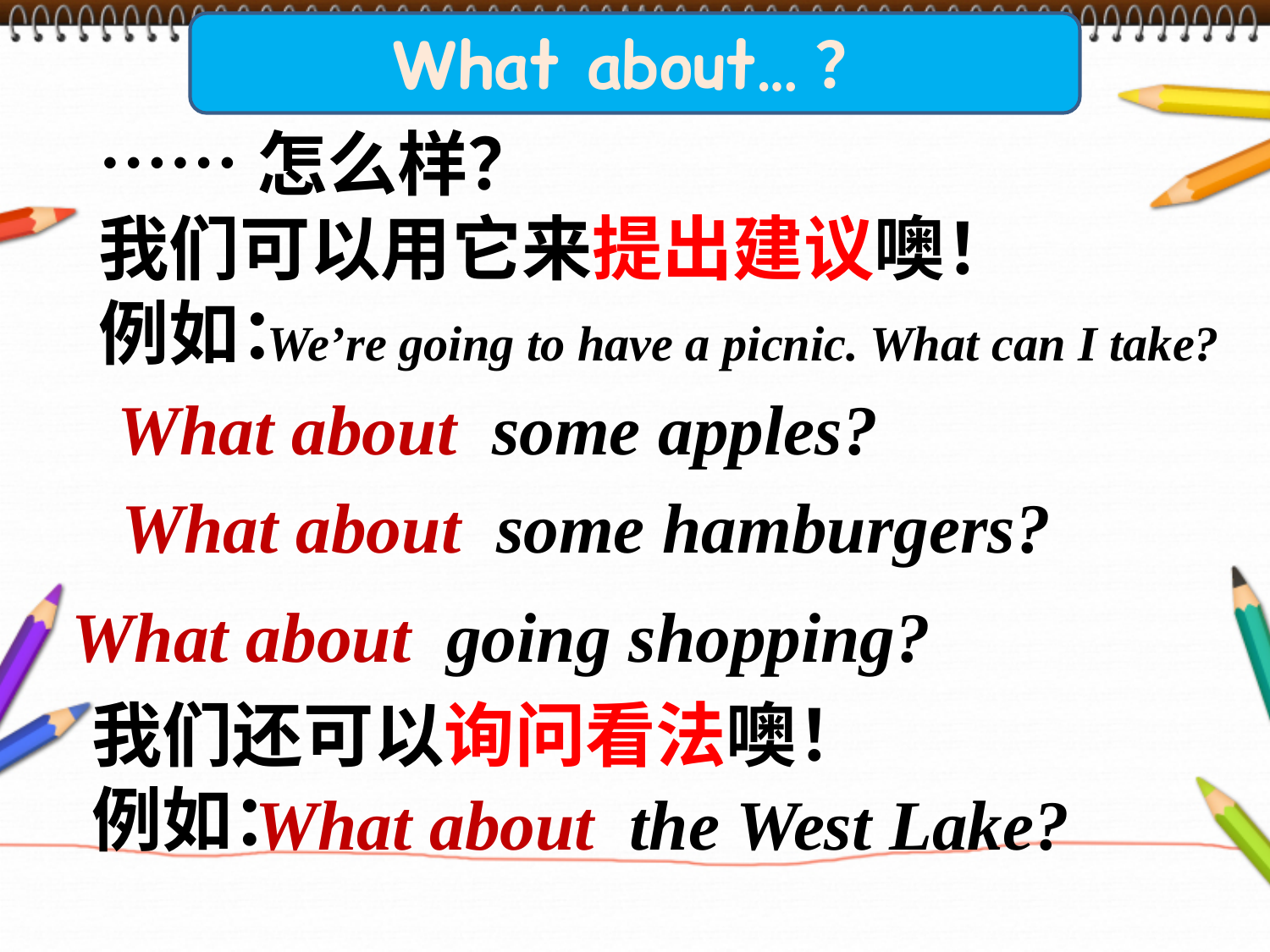

What about…？
……怎么样？
我们可以用它来提出建议噢！
例如：
We’re going to have a picnic. What can I take?
What about  some apples?
What about  some hamburgers?
What about  going shopping?
我们还可以询问看法噢！
例如：
What about  the West Lake?